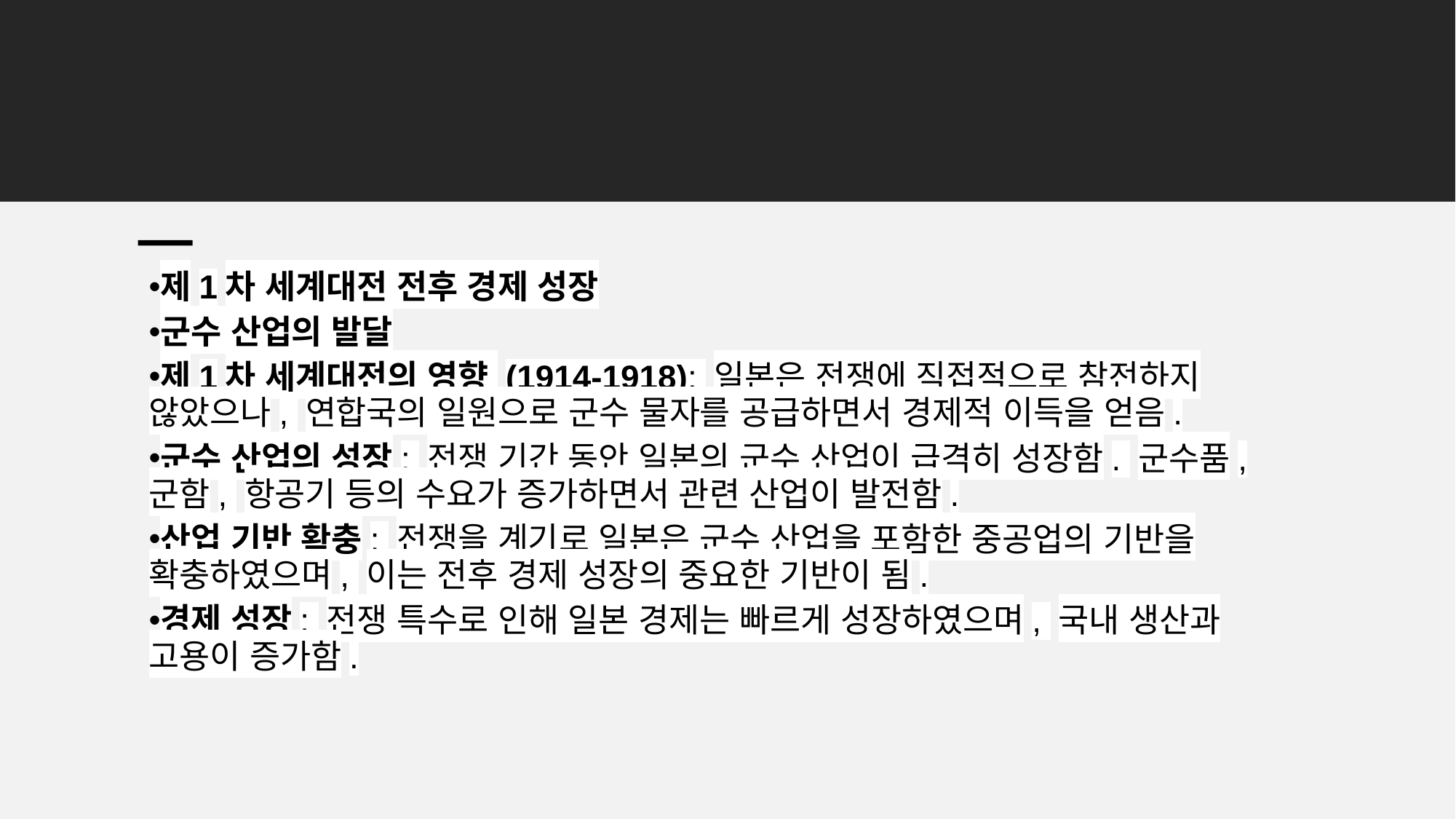

제1차 세계대전 전후 경제 성장
군수 산업의 발달
제1차 세계대전의 영향 (1914-1918): 일본은 전쟁에 직접적으로 참전하지 않았으나, 연합국의 일원으로 군수 물자를 공급하면서 경제적 이득을 얻음.
군수 산업의 성장: 전쟁 기간 동안 일본의 군수 산업이 급격히 성장함. 군수품, 군함, 항공기 등의 수요가 증가하면서 관련 산업이 발전함.
산업 기반 확충: 전쟁을 계기로 일본은 군수 산업을 포함한 중공업의 기반을 확충하였으며, 이는 전후 경제 성장의 중요한 기반이 됨.
경제 성장: 전쟁 특수로 인해 일본 경제는 빠르게 성장하였으며, 국내 생산과 고용이 증가함.